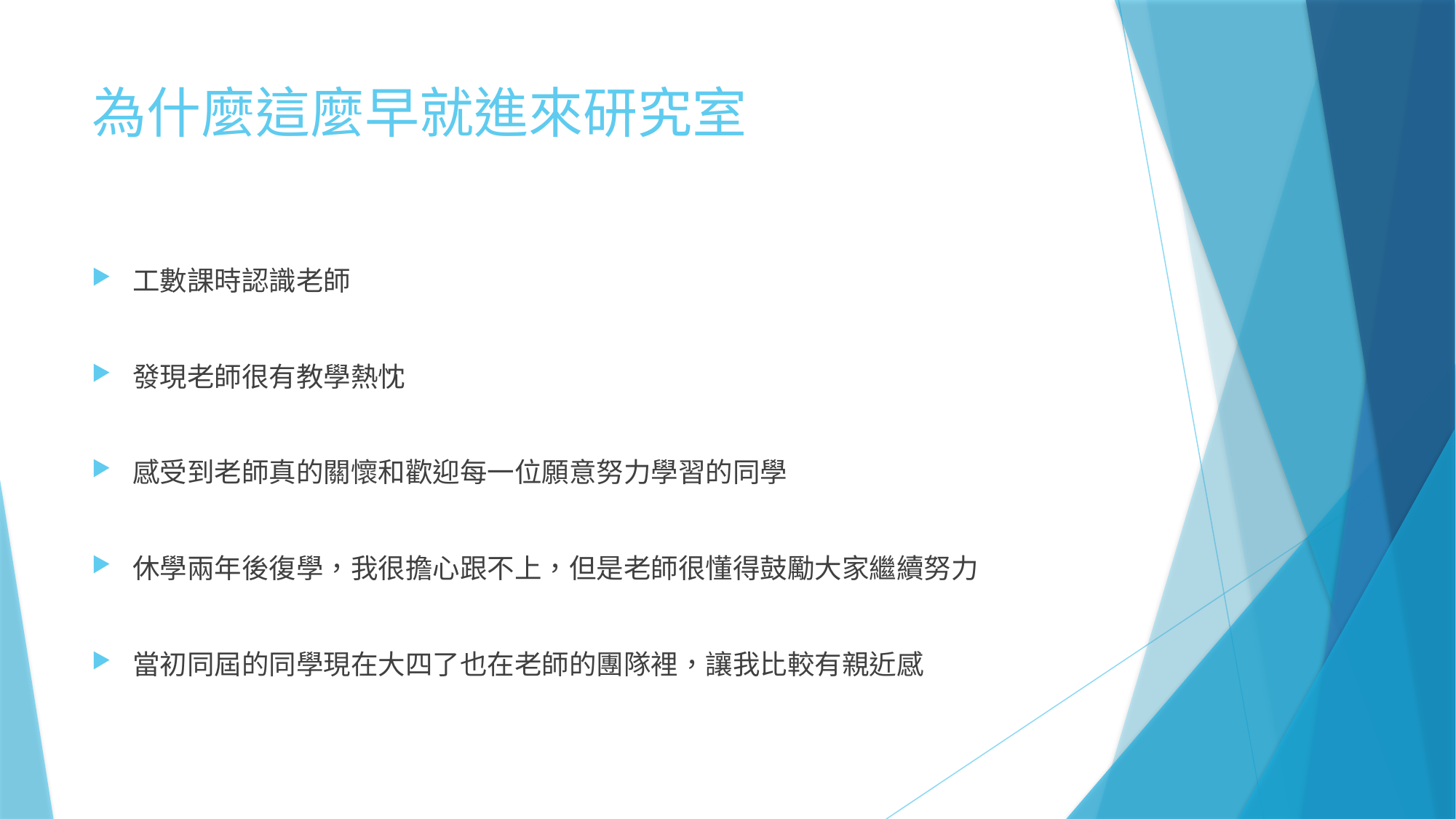

# 為什麼這麼早就進來研究室
工數課時認識老師

發現老師很有教學熱忱

感受到老師真的關懷和歡迎每一位願意努力學習的同學

休學兩年後復學，我很擔心跟不上，但是老師很懂得鼓勵大家繼續努力

當初同屆的同學現在大四了也在老師的團隊裡，讓我比較有親近感